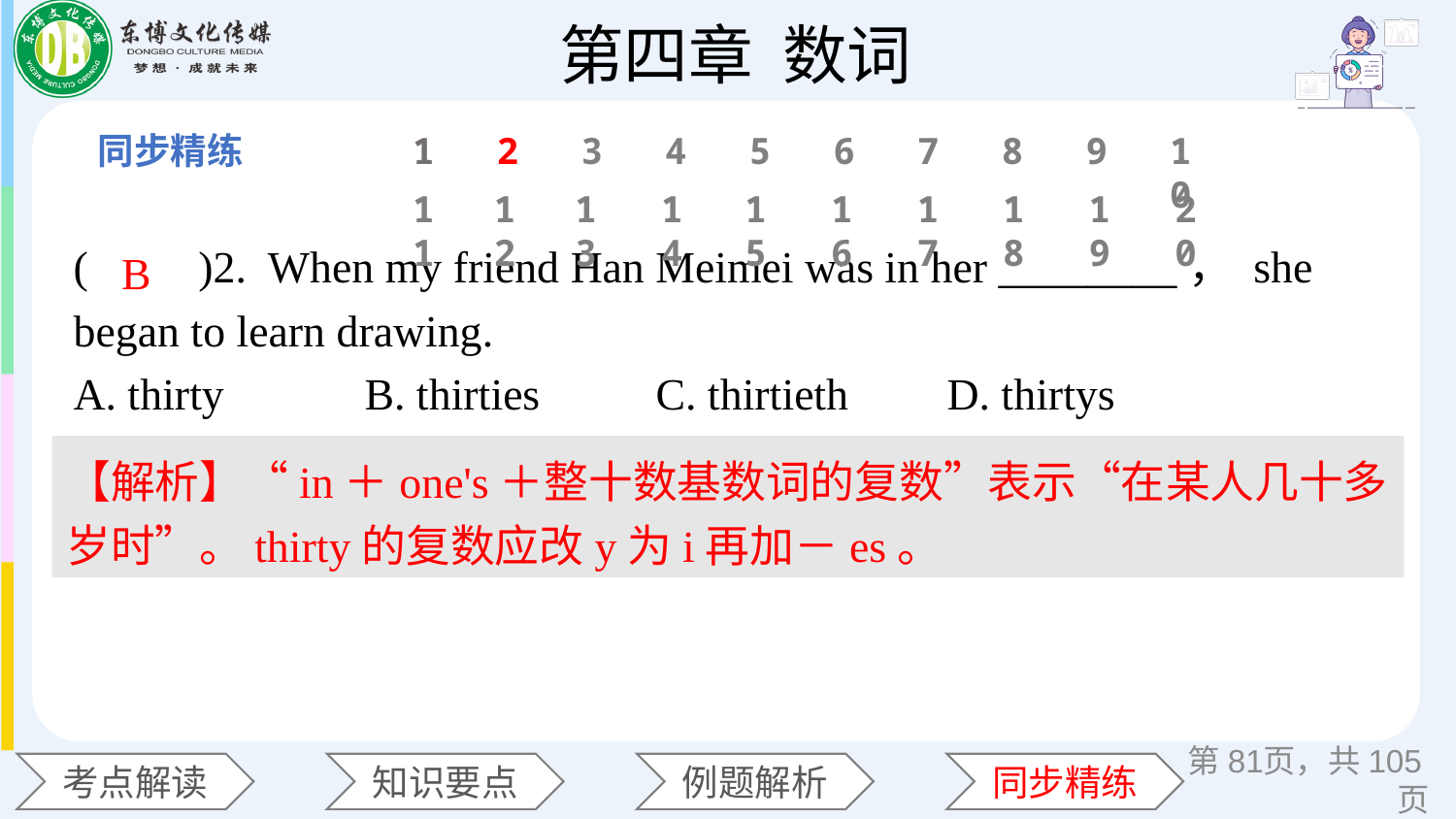

1
2
3
4
5
6
7
8
9
10
11
12
13
14
15
16
17
18
19
20
(　　)2.  When my friend Han Meimei was in her ________， she began to learn drawing.
A. thirty    	B. thirties    	C. thirtieth    	D. thirtys
B
【解析】“in＋one's＋整十数基数词的复数”表示“在某人几十多岁时”。thirty的复数应改y为i再加－es。
第81页，共105页